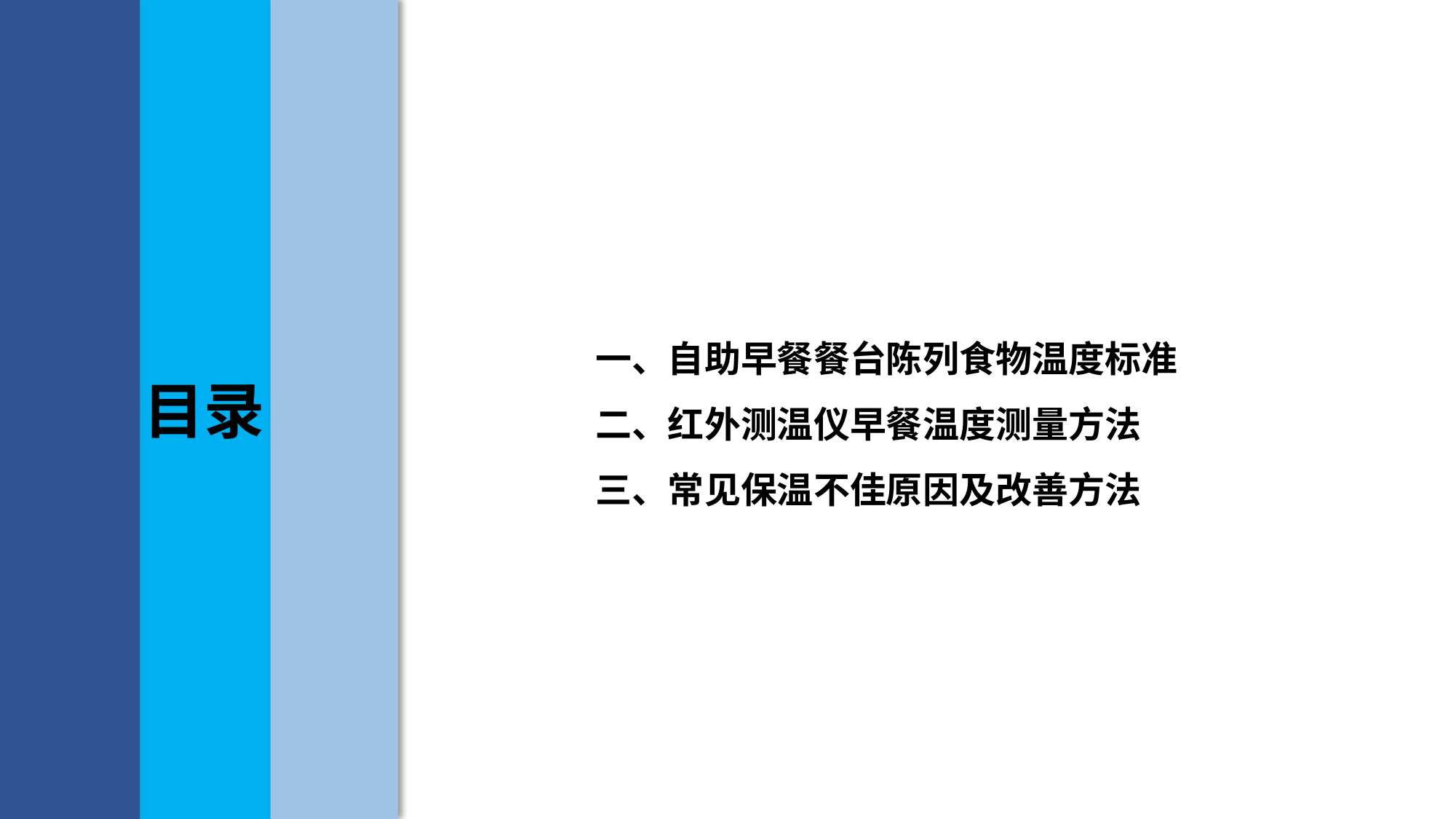

一、自助早餐餐台陈列食物温度标准
二、红外测温仪早餐温度测量方法
三、常见保温不佳原因及改善方法
目录